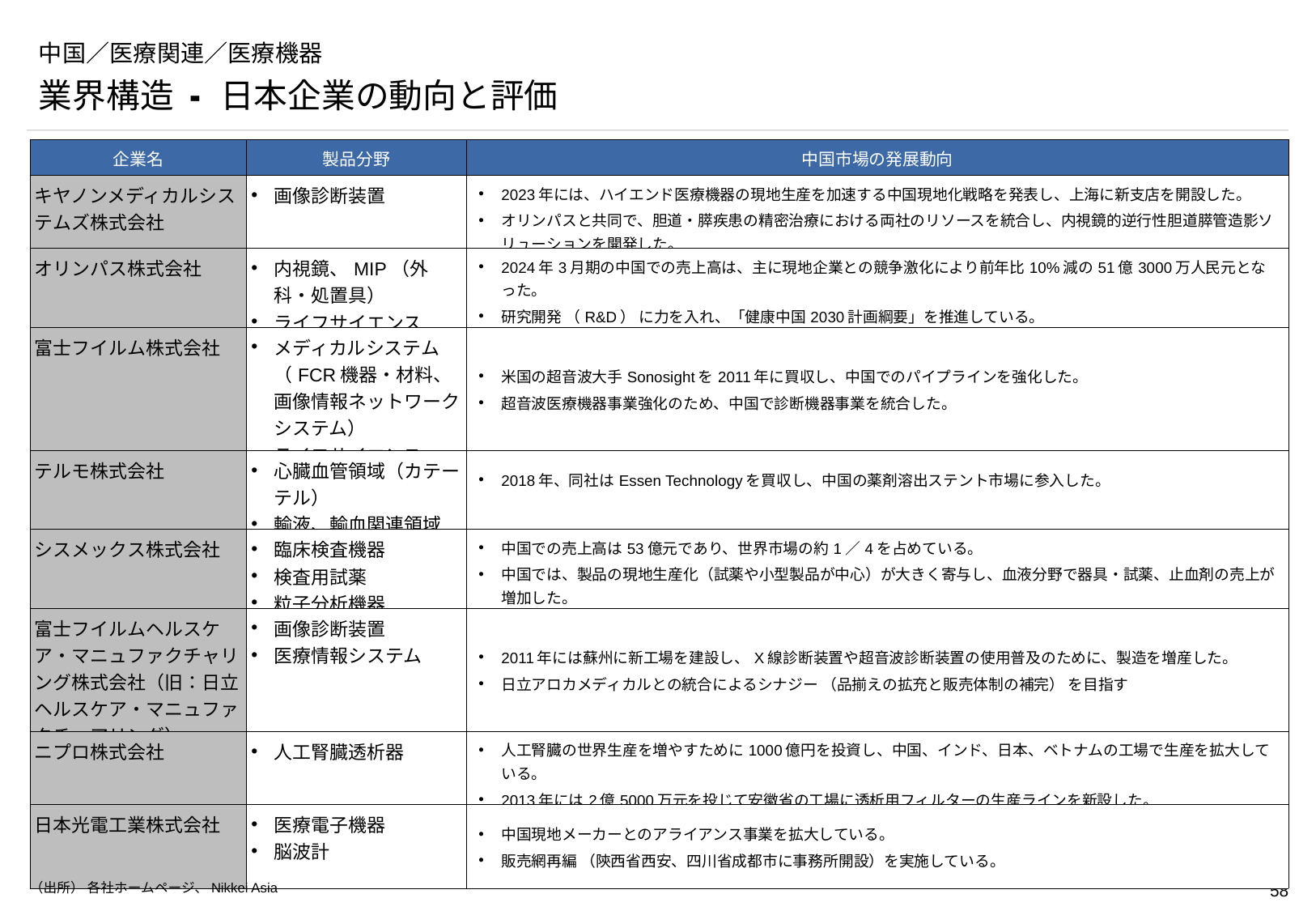

# 中国／医療関連／医療機器
業界構造 - 日本企業の動向と評価
| 企業名 | 製品分野 | 中国市場の発展動向 |
| --- | --- | --- |
| キヤノンメディカルシステムズ株式会社 | 画像診断装置 | 2023年には、ハイエンド医療機器の現地生産を加速する中国現地化戦略を発表し、上海に新支店を開設した。 オリンパスと共同で、胆道・膵疾患の精密治療における両社のリソースを統合し、内視鏡的逆行性胆道膵管造影ソリューションを開発した。 |
| オリンパス株式会社 | 内視鏡、MIP（外科・処置具） ライフサイエンス | 2024年3月期の中国での売上高は、主に現地企業との競争激化により前年比10%減の51億3000万人民元となった。 研究開発 （R&D） に力を入れ、「健康中国2030計画綱要」を推進している。 |
| 富士フイルム株式会社 | メディカルシステム（FCR機器・材料、画像情報ネットワークシステム） ライフサイエンス | 米国の超音波大手Sonosightを2011年に買収し、中国でのパイプラインを強化した。 超音波医療機器事業強化のため、中国で診断機器事業を統合した。 |
| テルモ株式会社 | 心臓血管領域（カテーテル） 輸液、輸血関連領域 | 2018年、同社はEssen Technologyを買収し、中国の薬剤溶出ステント市場に参入した。 |
| シスメックス株式会社 | 臨床検査機器 検査用試薬 粒子分析機器 | 中国での売上高は53億元であり、世界市場の約1／4を占めている。 中国では、製品の現地生産化（試薬や小型製品が中心）が大きく寄与し、血液分野で器具・試薬、止血剤の売上が増加した。 |
| 富士フイルムヘルスケア・マニュファクチャリング株式会社（旧：日立ヘルスケア・マニュファクチュアリング） | 画像診断装置 医療情報システム | 2011年には蘇州に新工場を建設し、X線診断装置や超音波診断装置の使用普及のために、製造を増産した。 日立アロカメディカルとの統合によるシナジー （品揃えの拡充と販売体制の補完） を目指す |
| ニプロ株式会社 | 人工腎臓透析器 | 人工腎臓の世界生産を増やすために1000億円を投資し、中国、インド、日本、ベトナムの工場で生産を拡大している。 2013年には2億5000万元を投じて安徽省の工場に透析用フィルターの生産ラインを新設した。 |
| 日本光電工業株式会社 | 医療電子機器 脳波計 | 中国現地メーカーとのアライアンス事業を拡大している。 販売網再編 （陝西省西安、四川省成都市に事務所開設）を実施している。 |
（出所） 各社ホームページ、Nikkei Asia